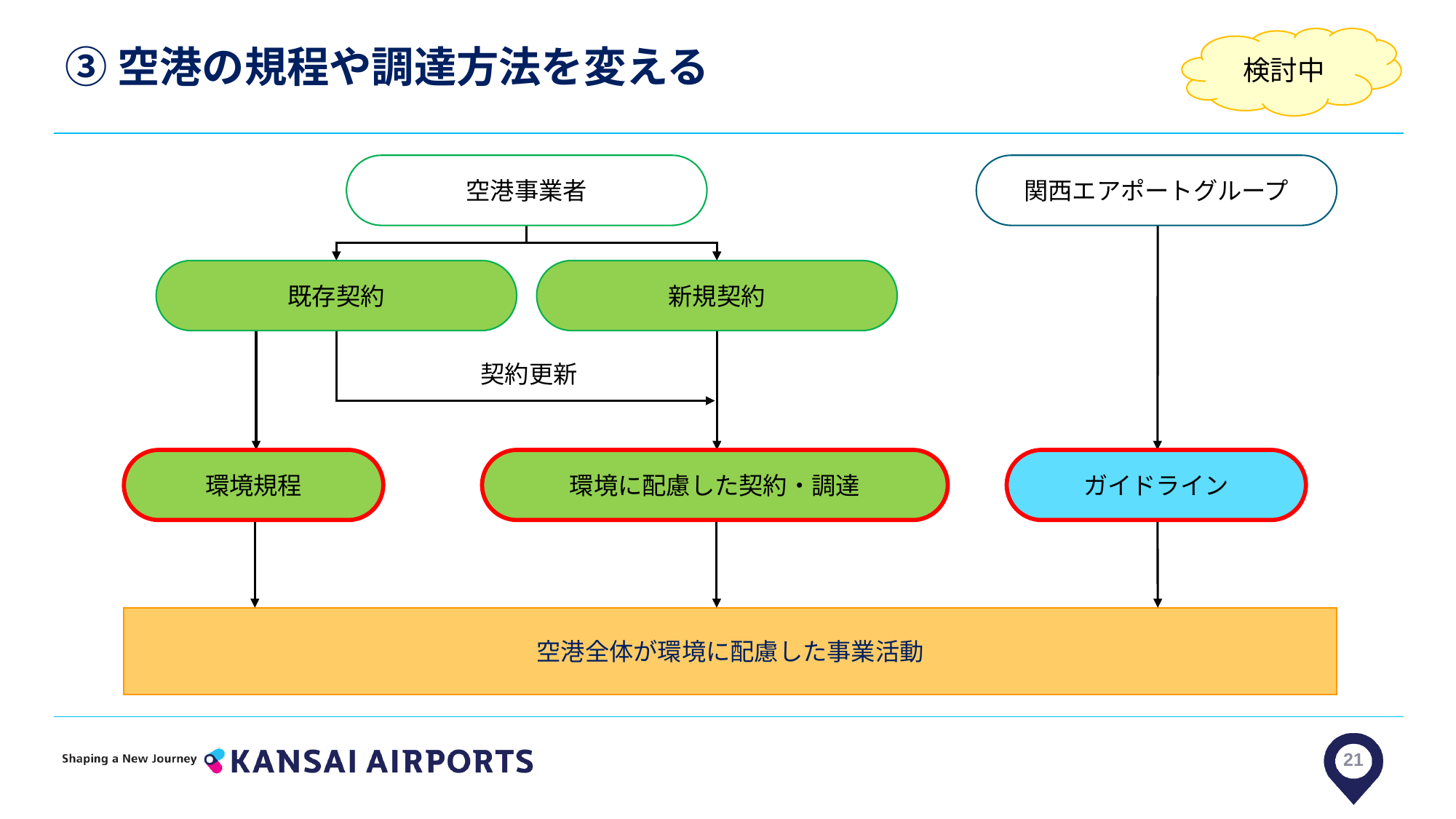

③空港の規程や調達方法を変える
検討中
空港事業者
関西エアポートグループ
既存契約
新規契約
契約更新
環境に配慮した契約・調達
ガイドライン
環境規程
空港全体が環境に配慮した事業活動
21